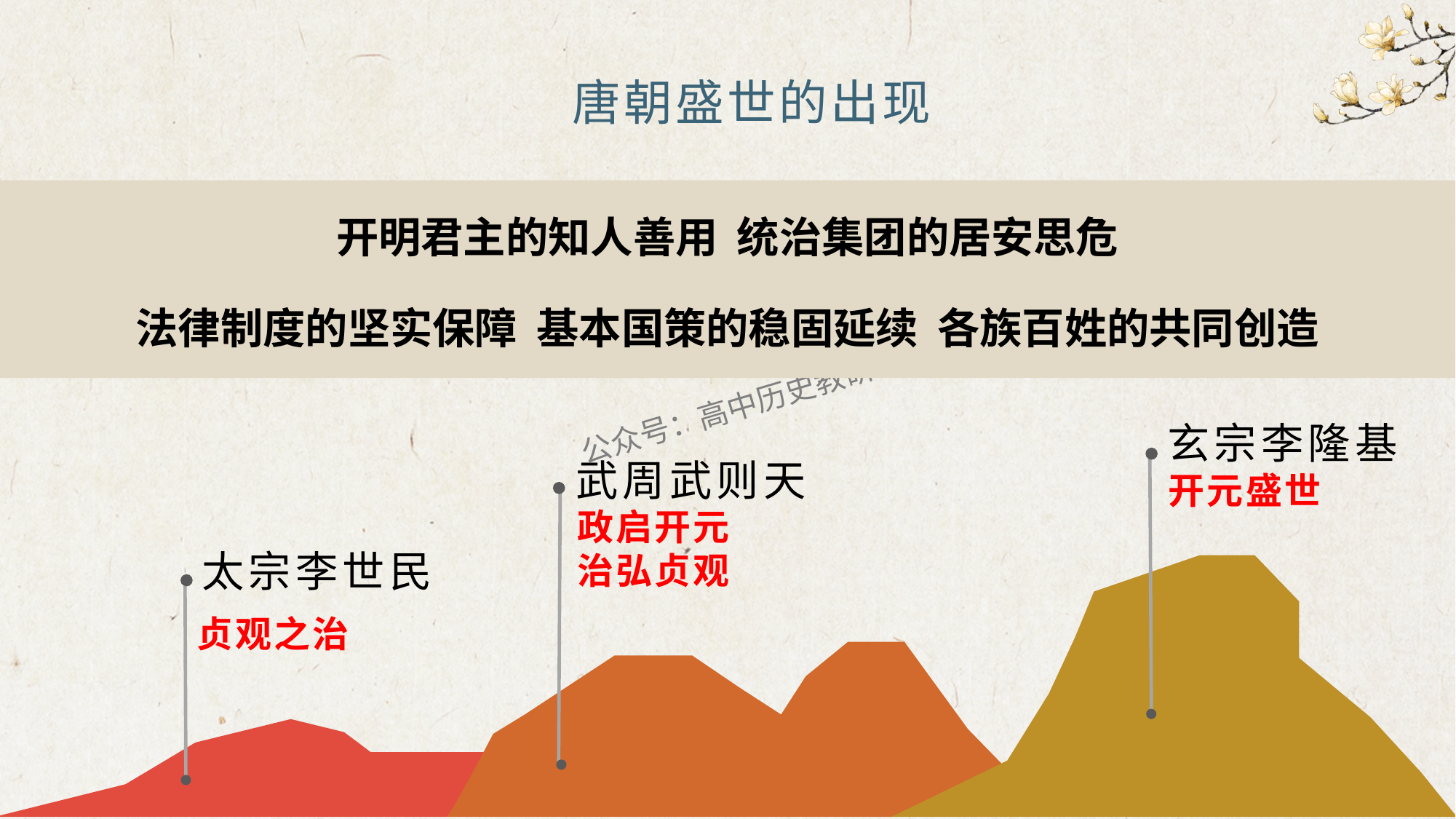

# 唐朝盛世的出现

开明君主的知人善用  统治集团的居安思危
法律制度的坚实保障  基本国策的稳固延续  各族百姓的共同创造
玄宗李隆基

武周武则天
开元盛世

政启开元治弘贞观
太宗李世民

贞观之治